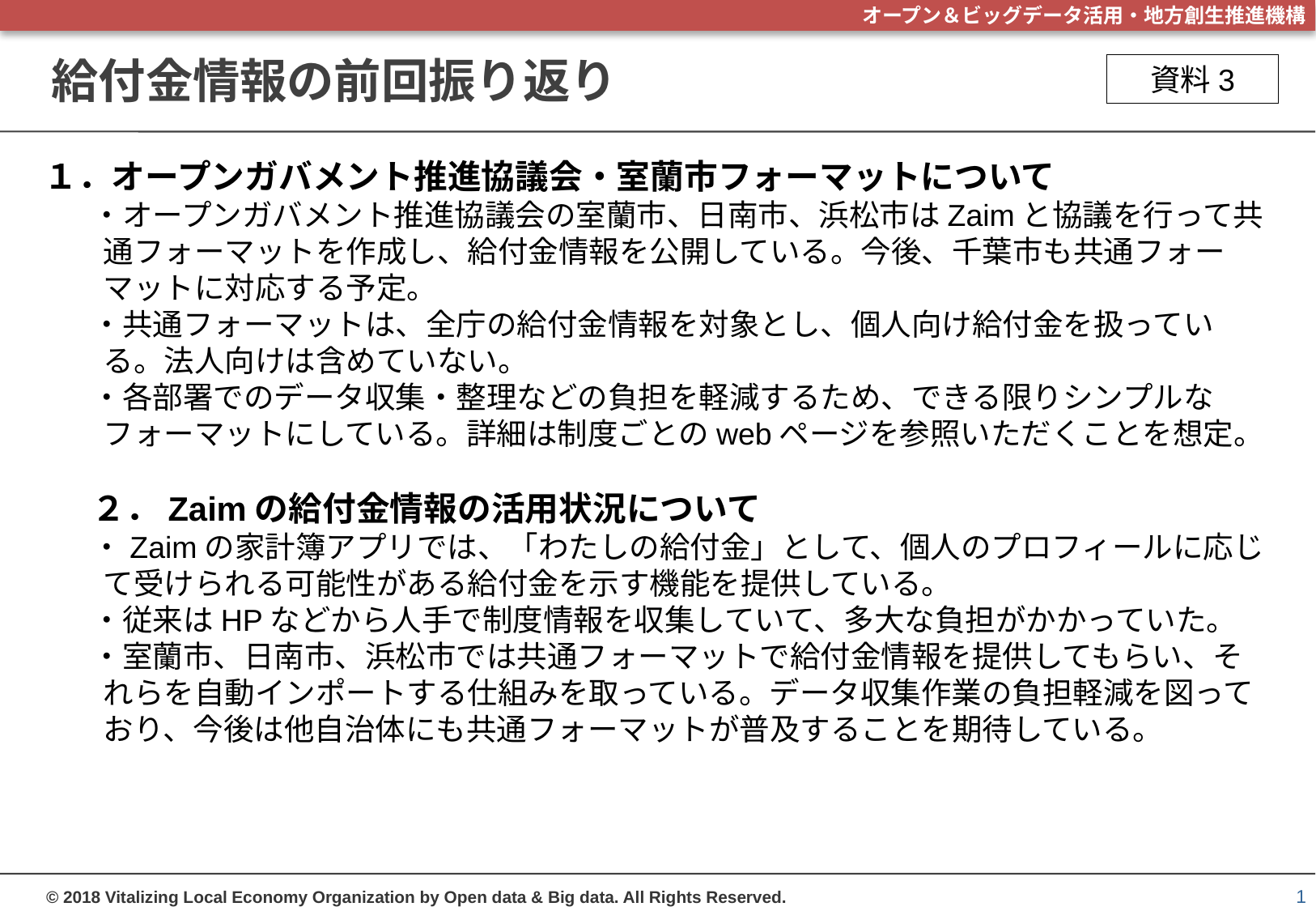

# 給付金情報の前回振り返り
資料3
１．オープンガバメント推進協議会・室蘭市フォーマットについて
・オープンガバメント推進協議会の室蘭市、日南市、浜松市はZaimと協議を行って共通フォーマットを作成し、給付金情報を公開している。今後、千葉市も共通フォーマットに対応する予定。
・共通フォーマットは、全庁の給付金情報を対象とし、個人向け給付金を扱っている。法人向けは含めていない。
・各部署でのデータ収集・整理などの負担を軽減するため、できる限りシンプルなフォーマットにしている。詳細は制度ごとのwebページを参照いただくことを想定。

２．Zaimの給付金情報の活用状況について
・Zaimの家計簿アプリでは、「わたしの給付金」として、個人のプロフィールに応じて受けられる可能性がある給付金を示す機能を提供している。
・従来はHPなどから人手で制度情報を収集していて、多大な負担がかかっていた。
・室蘭市、日南市、浜松市では共通フォーマットで給付金情報を提供してもらい、それらを自動インポートする仕組みを取っている。データ収集作業の負担軽減を図っており、今後は他自治体にも共通フォーマットが普及することを期待している。

1